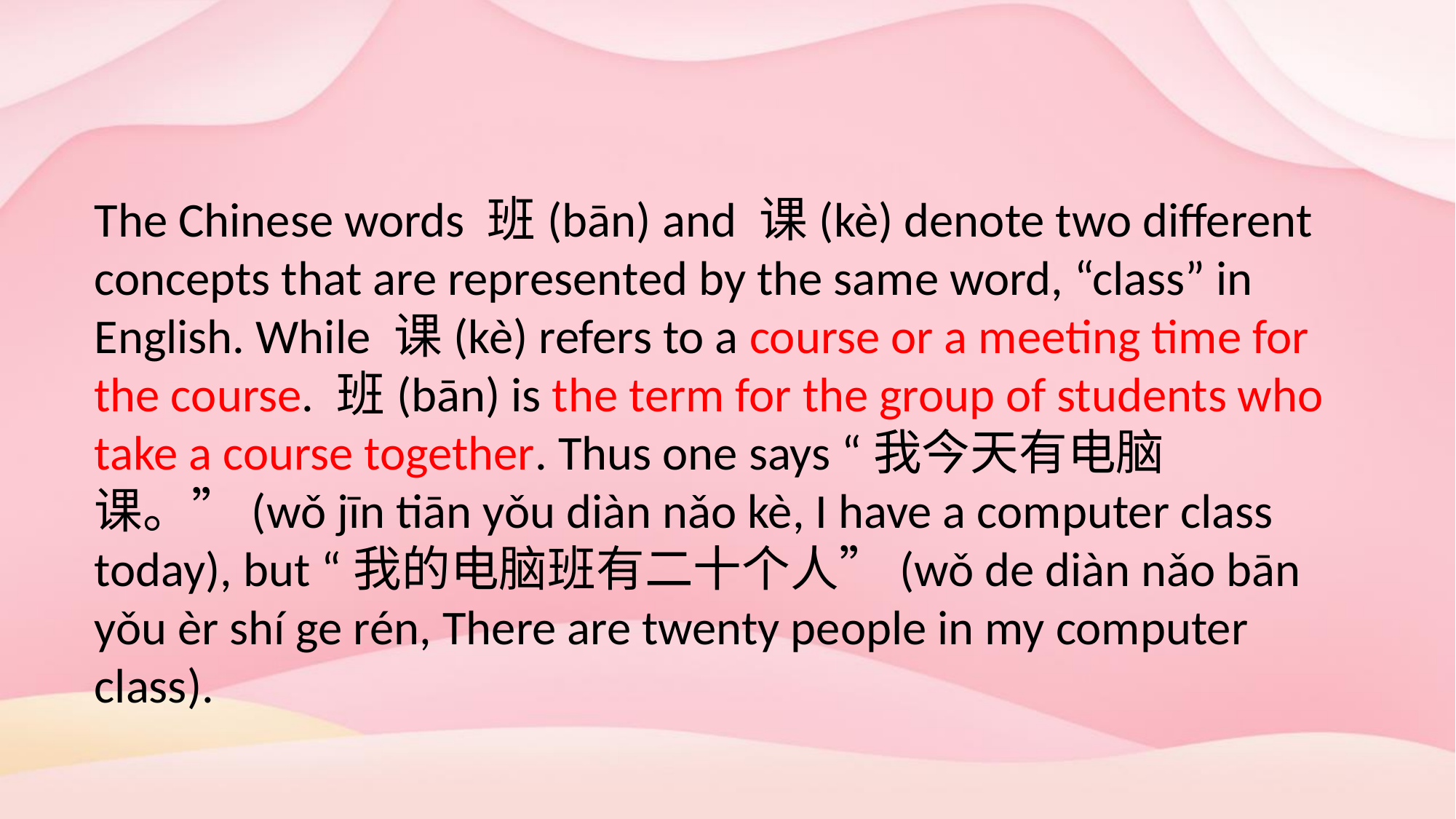

The Chinese words 班(bān) and 课(kè) denote two different concepts that are represented by the same word, “class” in English. While 课(kè) refers to a course or a meeting time for the course. 班(bān) is the term for the group of students who take a course together. Thus one says “我今天有电脑课。”(wǒ jīn tiān yǒu diàn nǎo kè, I have a computer class today), but “我的电脑班有二十个人”(wǒ de diàn nǎo bān yǒu èr shí ge rén, There are twenty people in my computer class).